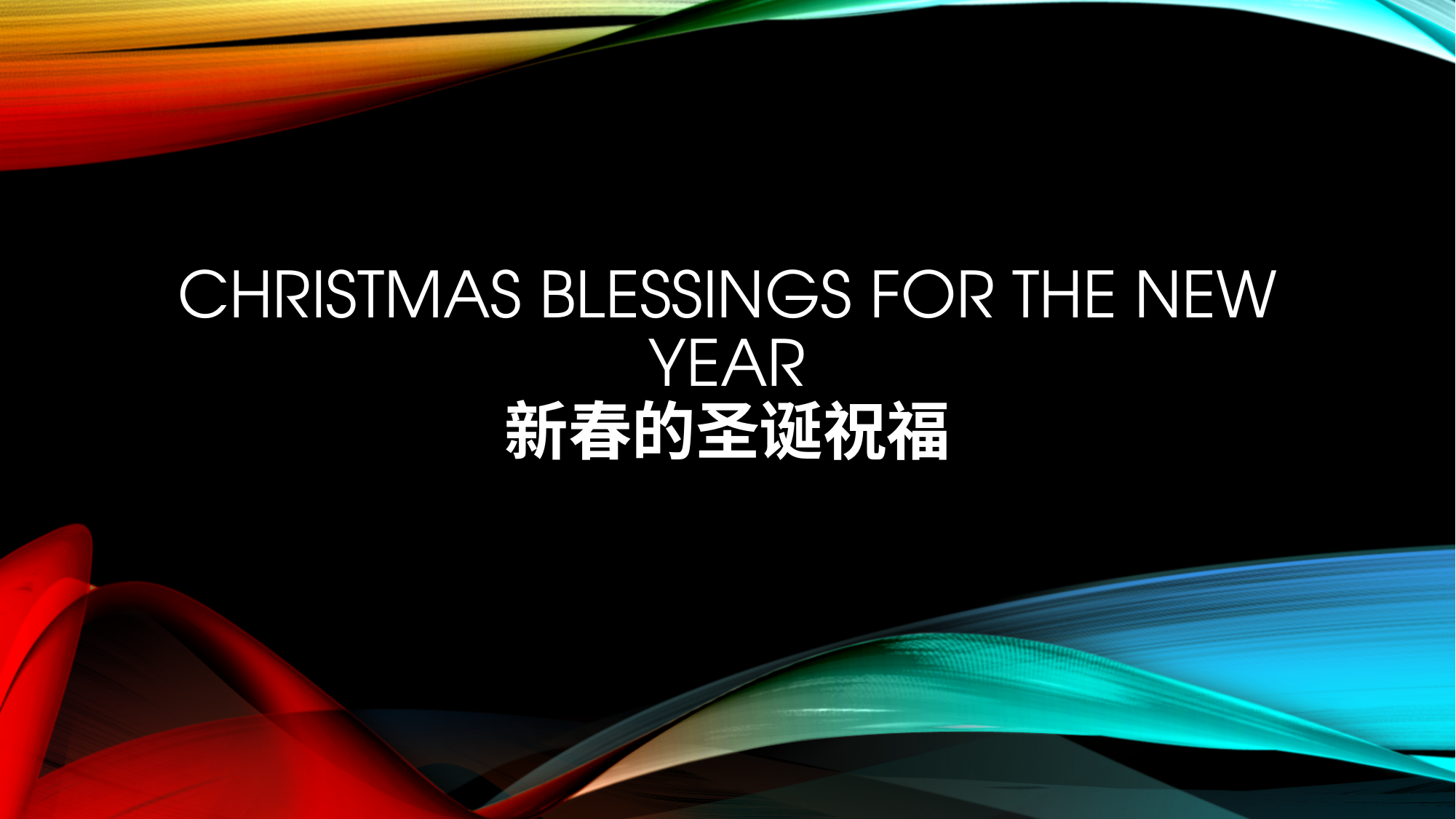

# Christmas Blessings for the New Year 新春的圣诞祝福